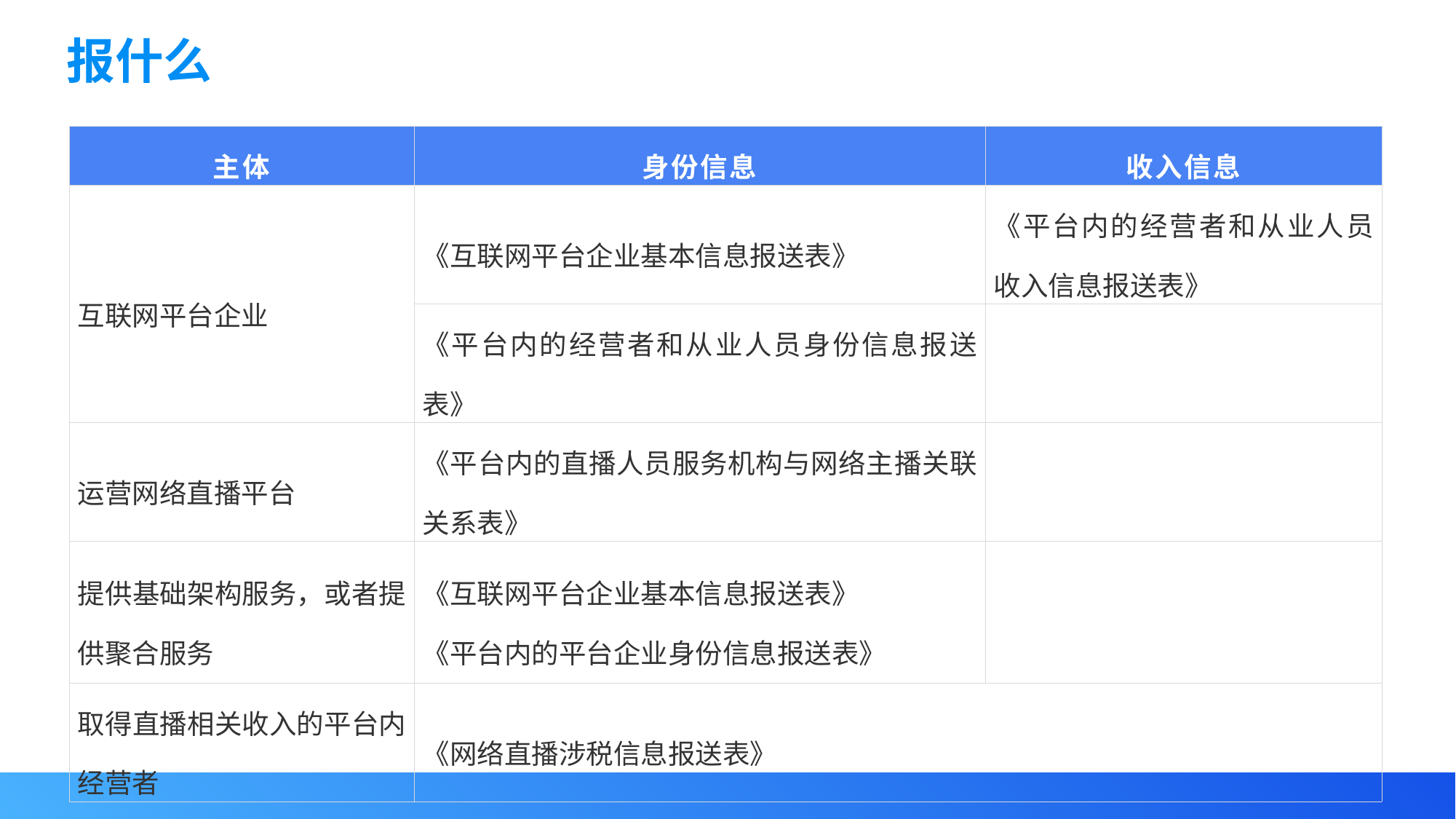

报什么
| 主体 | 身份信息 | 收入信息 |
| --- | --- | --- |
| 互联网平台企业 | 《互联网平台企业基本信息报送表》 | 《平台内的经营者和从业人员收入信息报送表》 |
|  | 《平台内的经营者和从业人员身份信息报送表》 |  |
| 运营网络直播平台 | 《平台内的直播人员服务机构与网络主播关联关系表》 |  |
| 提供基础架构服务，或者提供聚合服务 | 《互联网平台企业基本信息报送表》 《平台内的平台企业身份信息报送表》 |  |
| 取得直播相关收入的平台内经营者 | 《网络直播涉税信息报送表》 |  |